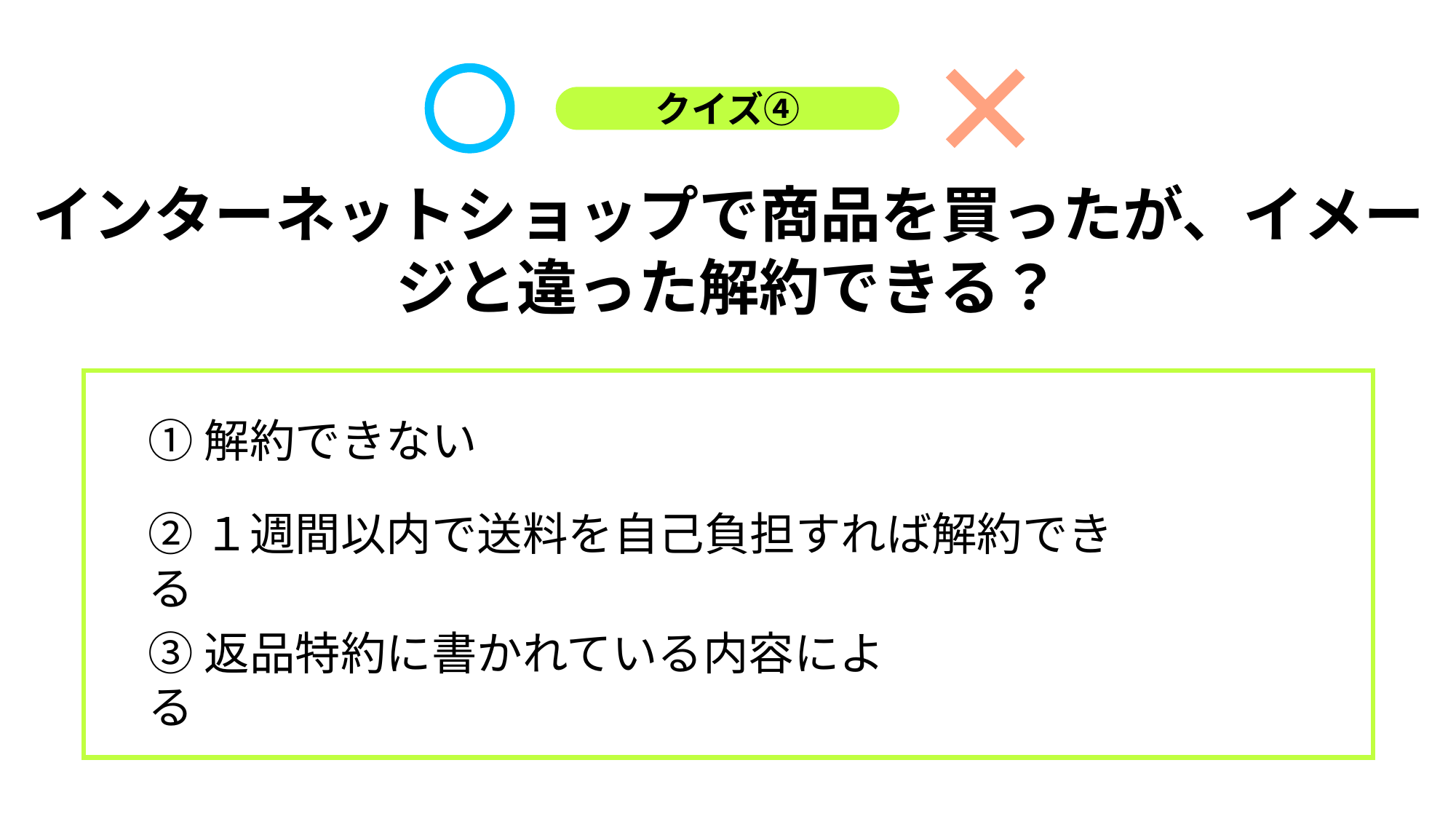

クイズ④
インターネットショップで商品を買ったが、イメージと違った解約できる？

①解約できない
②１週間以内で送料を自己負担すれば解約できる
③返品特約に書かれている内容による